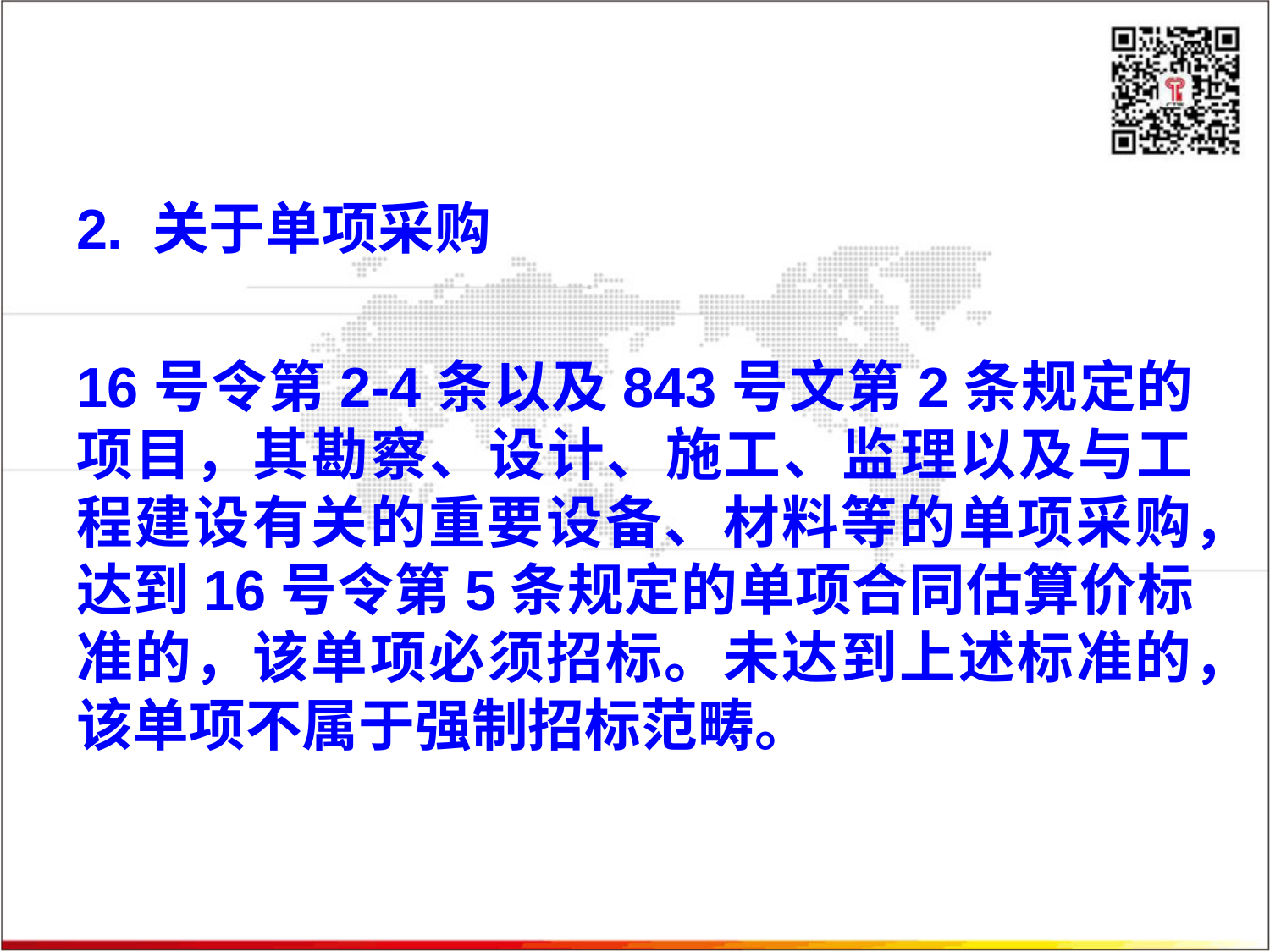

#
2. 关于单项采购

16号令第2-4条以及843号文第2条规定的项目，其勘察、设计、施工、监理以及与工程建设有关的重要设备、材料等的单项采购，达到16号令第5条规定的单项合同估算价标准的，该单项必须招标。未达到上述标准的，该单项不属于强制招标范畴。